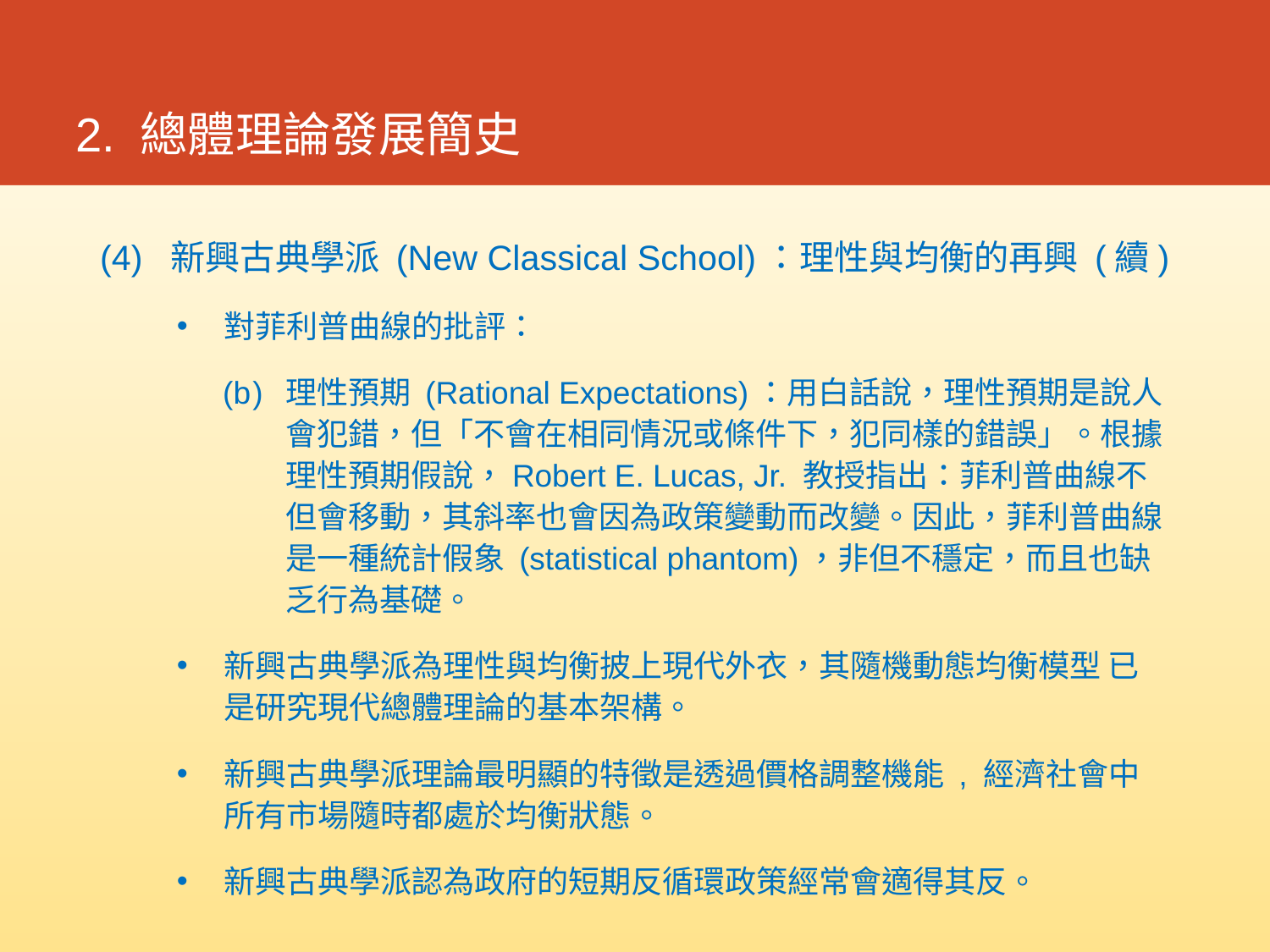

# 2. 總體理論發展簡史
(4)  新興古典學派 (New Classical School)：理性與均衡的再興 (續)
對菲利普曲線的批評：
理性預期 (Rational Expectations)：用白話說，理性預期是說人會犯錯，但「不會在相同情況或條件下，犯同樣的錯誤」。根據理性預期假說，Robert E. Lucas, Jr. 教授指出：菲利普曲線不但會移動，其斜率也會因為政策變動而改變。因此，菲利普曲線是一種統計假象 (statistical phantom)，非但不穩定，而且也缺乏行為基礎。
新興古典學派為理性與均衡披上現代外衣，其隨機動態均衡模型 已是研究現代總體理論的基本架構。
新興古典學派理論最明顯的特徵是透過價格調整機能 , 經濟社會中所有市場隨時都處於均衡狀態。
新興古典學派認為政府的短期反循環政策經常會適得其反。